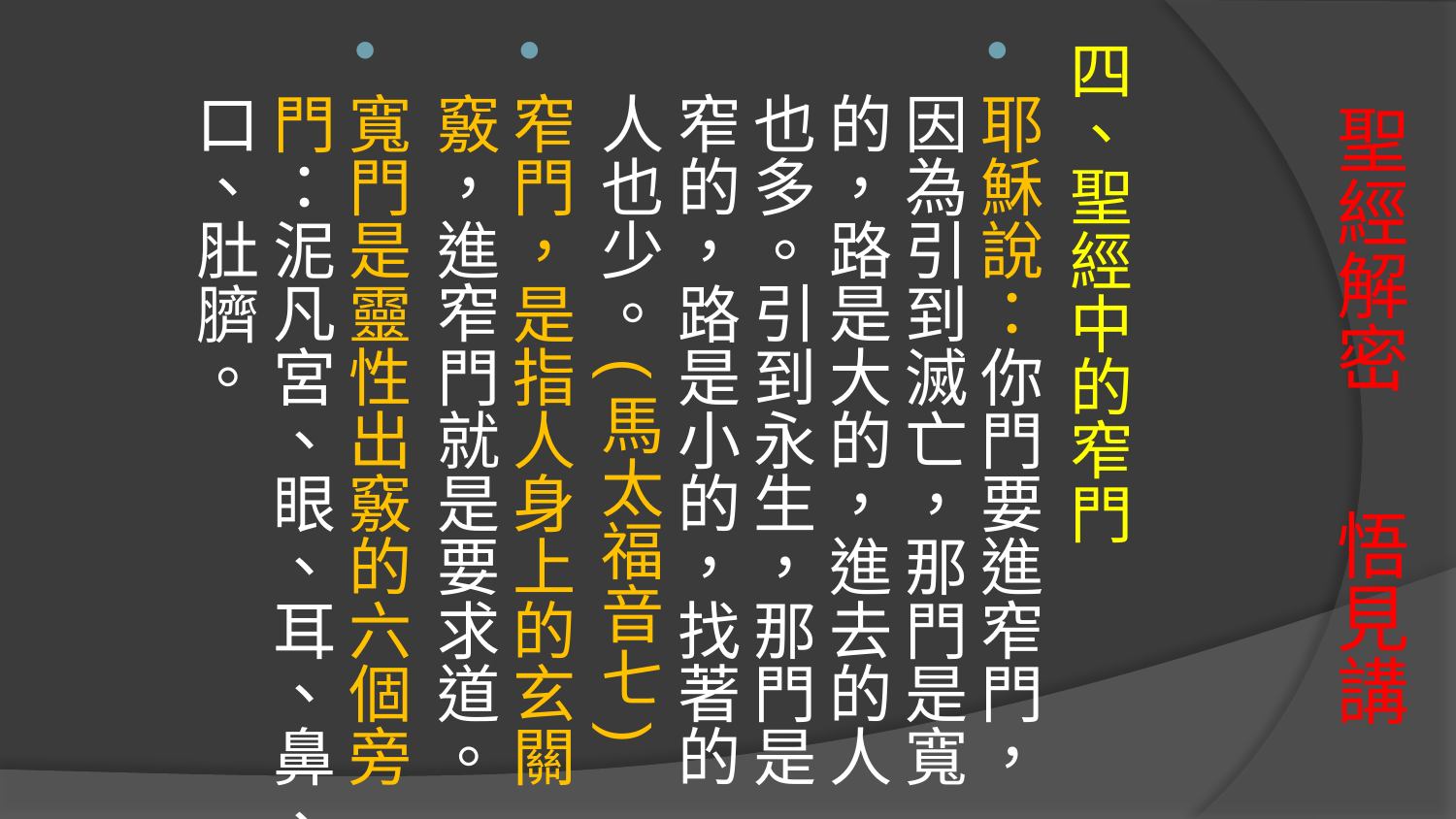

四、聖經中的窄門
耶穌說：你門要進窄門，因為引到滅亡，那門是寬的，路是大的，進去的人也多。引到永生，那門是窄的，路是小的，找著的人也少。(馬太福音七)
窄門，是指人身上的玄關竅，進窄門就是要求道。
寬門是靈性出竅的六個旁門：泥凡宮、眼、耳、鼻、口、肚臍。

# 聖經解密       悟見講